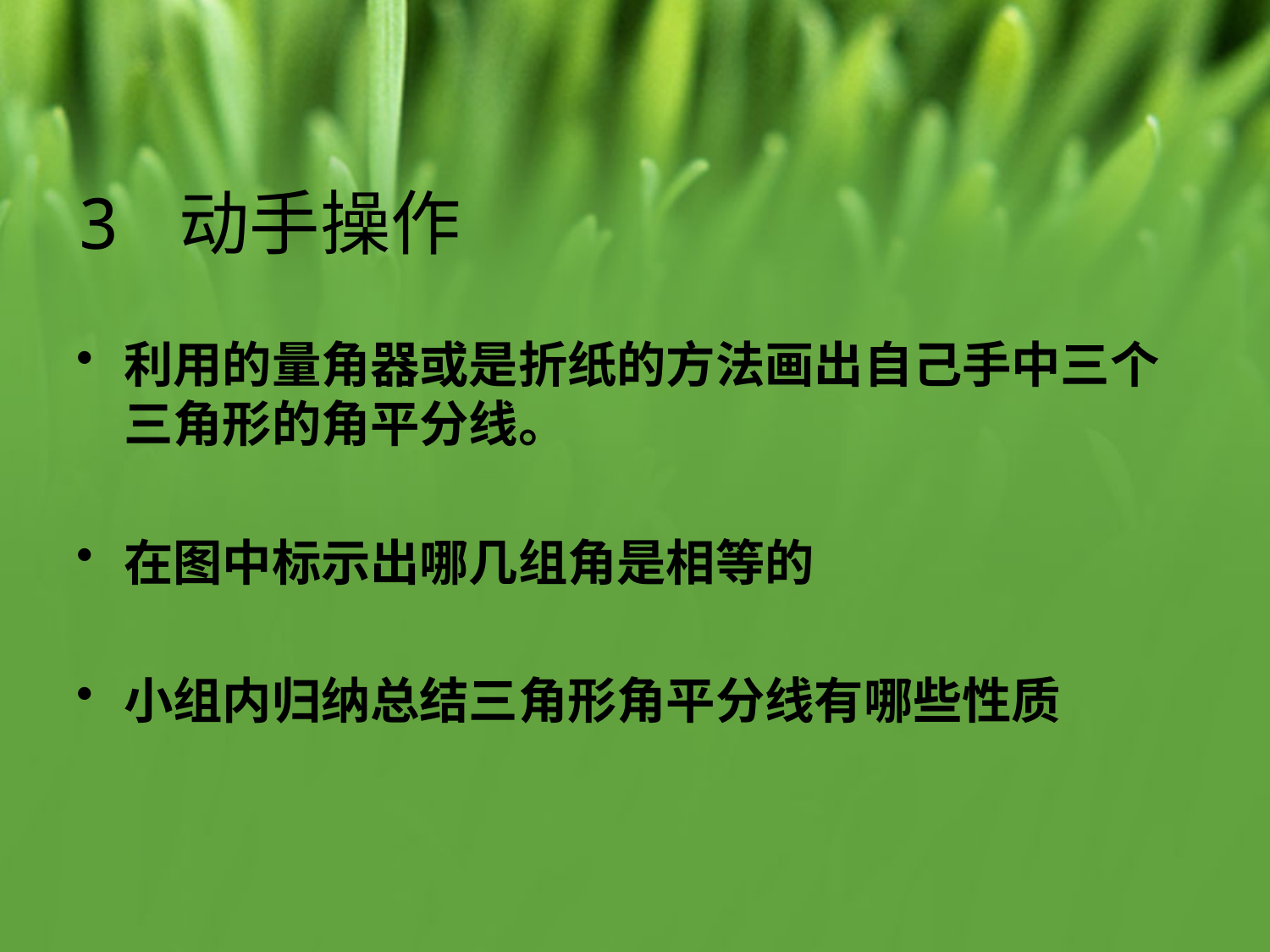

# 3 动手操作
利用的量角器或是折纸的方法画出自己手中三个三角形的角平分线。

在图中标示出哪几组角是相等的

小组内归纳总结三角形角平分线有哪些性质